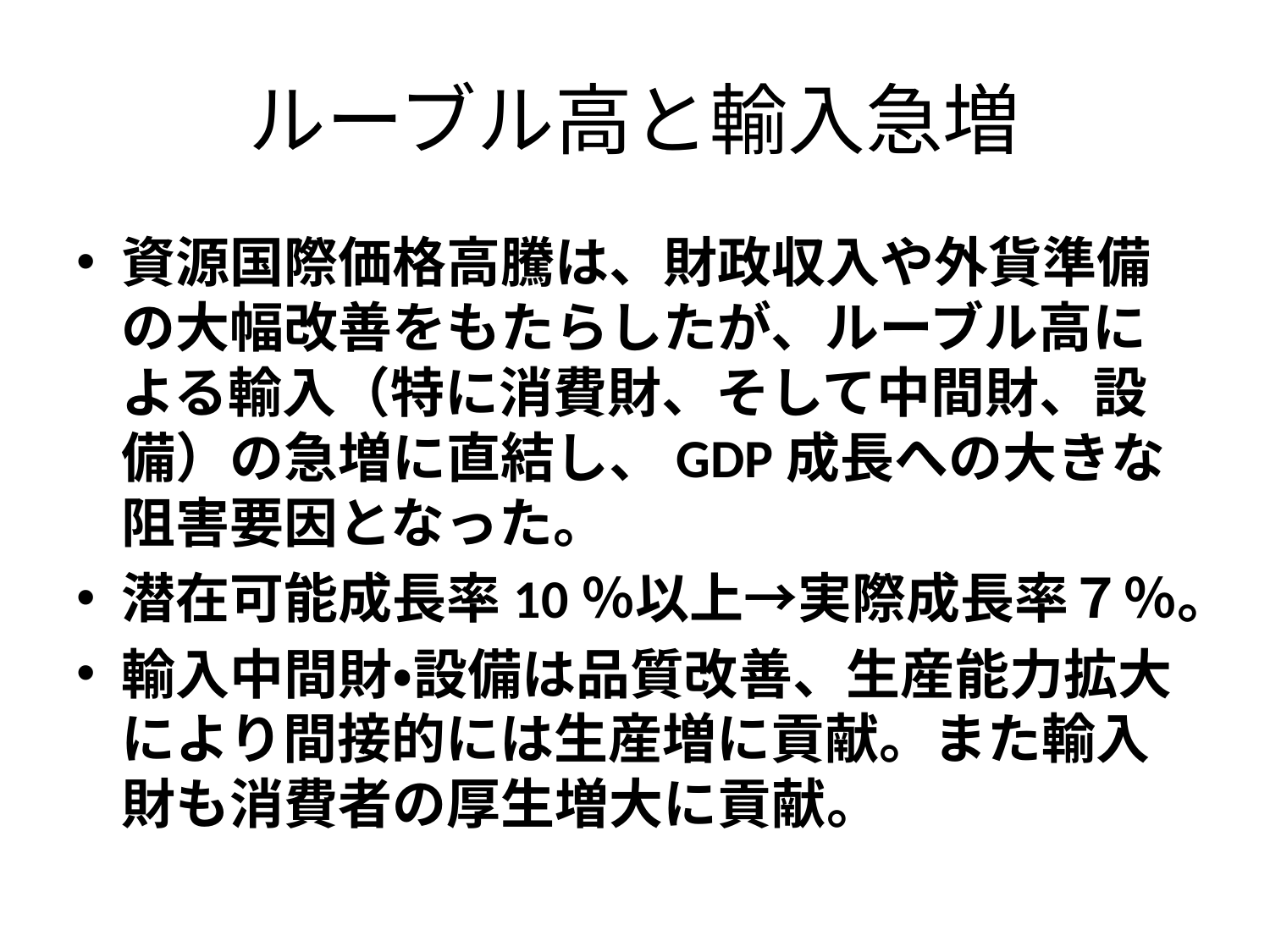

# ルーブル高と輸入急増
資源国際価格高騰は、財政収入や外貨準備の大幅改善をもたらしたが、ルーブル高による輸入（特に消費財、そして中間財、設備）の急増に直結し、GDP成長への大きな阻害要因となった。
潜在可能成長率10％以上→実際成長率７％。
輸入中間財・設備は品質改善、生産能力拡大により間接的には生産増に貢献。また輸入財も消費者の厚生増大に貢献。